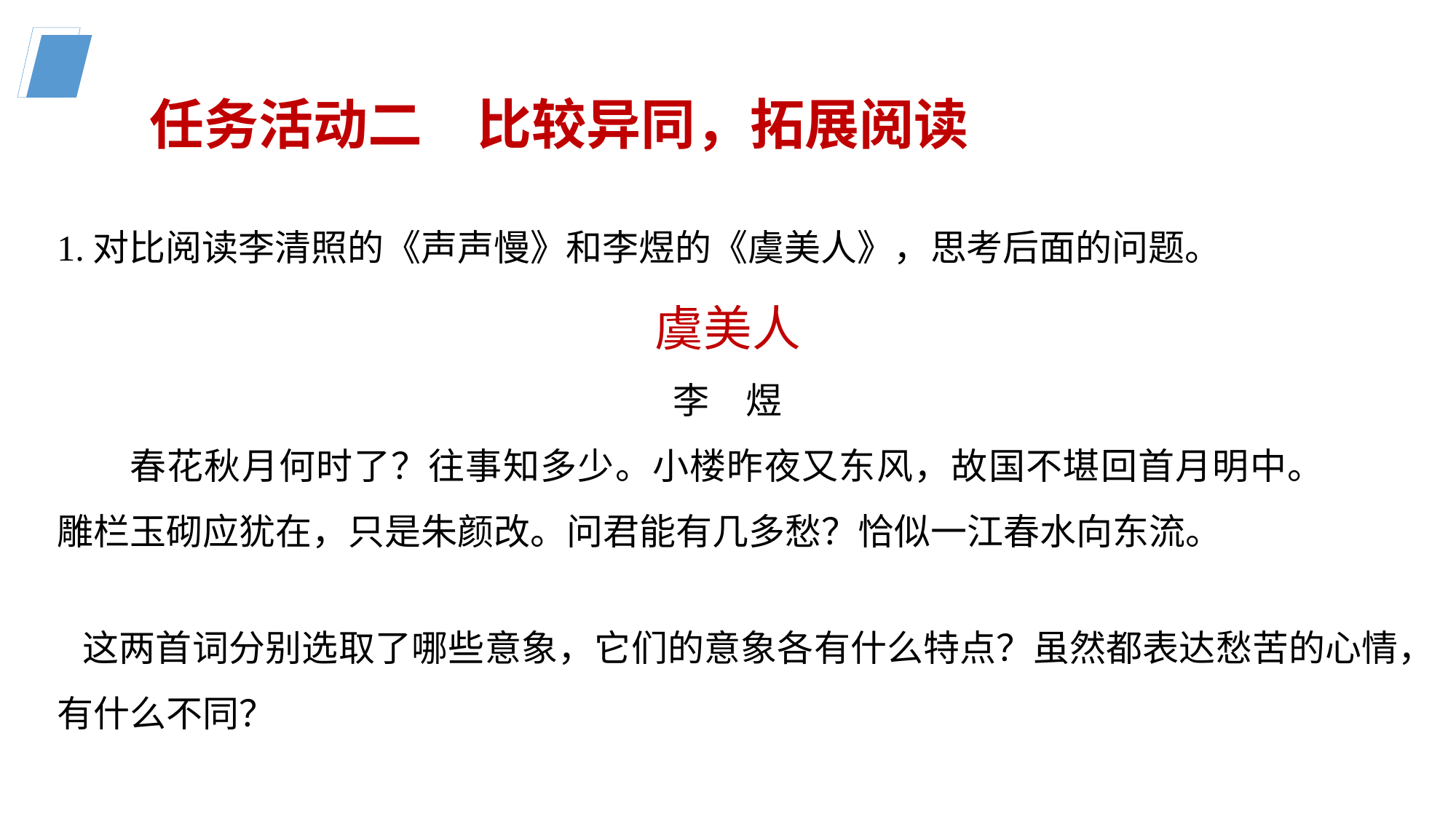

任务活动二　比较异同，拓展阅读
1.对比阅读李清照的《声声慢》和李煜的《虞美人》，思考后面的问题。
虞美人
李　煜
春花秋月何时了？往事知多少。小楼昨夜又东风，故国不堪回首月明中。　　雕栏玉砌应犹在，只是朱颜改。问君能有几多愁？恰似一江春水向东流。
  这两首词分别选取了哪些意象，它们的意象各有什么特点？虽然都表达愁苦的心情，有什么不同？